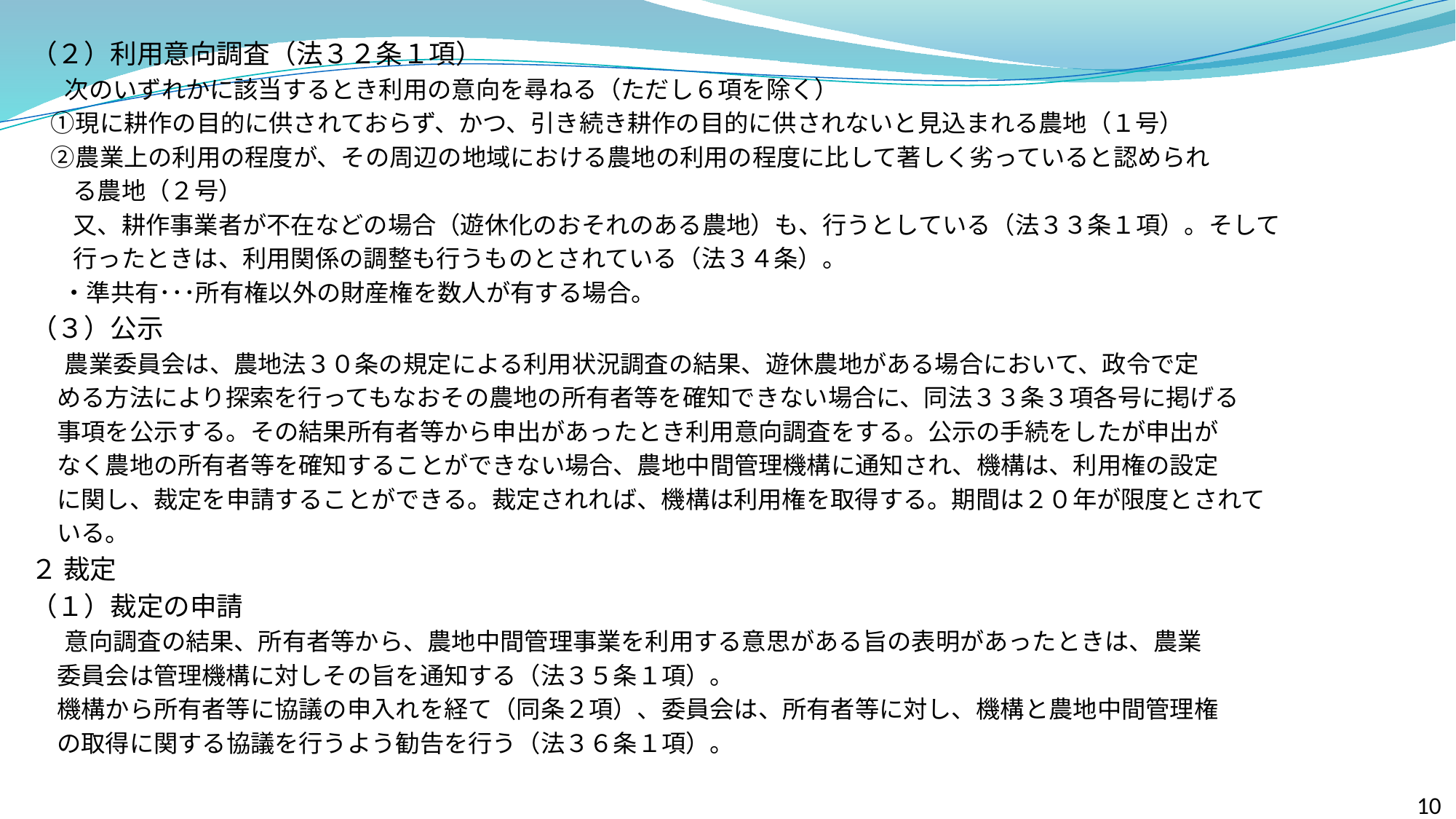

（２）利用意向調査（法３２条１項）
 　   次のいずれかに該当するとき利用の意向を尋ねる（ただし６項を除く）
      ①現に耕作の目的に供されておらず、かつ、引き続き耕作の目的に供されないと見込まれる農地（１号）
      ②農業上の利用の程度が、その周辺の地域における農地の利用の程度に比して著しく劣っていると認められ
          る農地（２号）
          又、耕作事業者が不在などの場合（遊休化のおそれのある農地）も、行うとしている（法３３条１項）。そして
          行ったときは、利用関係の調整も行うものとされている（法３４条）。
        ・準共有･･･所有権以外の財産権を数人が有する場合。
  （３）公示
 　   農業委員会は、農地法３０条の規定による利用状況調査の結果、遊休農地がある場合において、政令で定
       める方法により探索を行ってもなおその農地の所有者等を確知できない場合に、同法３３条３項各号に掲げる
       事項を公示する。その結果所有者等から申出があったとき利用意向調査をする。公示の手続をしたが申出が
       なく農地の所有者等を確知することができない場合、農地中間管理機構に通知され、機構は、利用権の設定
       に関し、裁定を申請することができる。裁定されれば、機構は利用権を取得する。期間は２０年が限度とされて
       いる。
  ２ 裁定
  （１）裁定の申請
 　   意向調査の結果、所有者等から、農地中間管理事業を利用する意思がある旨の表明があったときは、農業
       委員会は管理機構に対しその旨を通知する（法３５条１項）。
       機構から所有者等に協議の申入れを経て（同条２項）、委員会は、所有者等に対し、機構と農地中間管理権
       の取得に関する協議を行うよう勧告を行う（法３６条１項）。

10